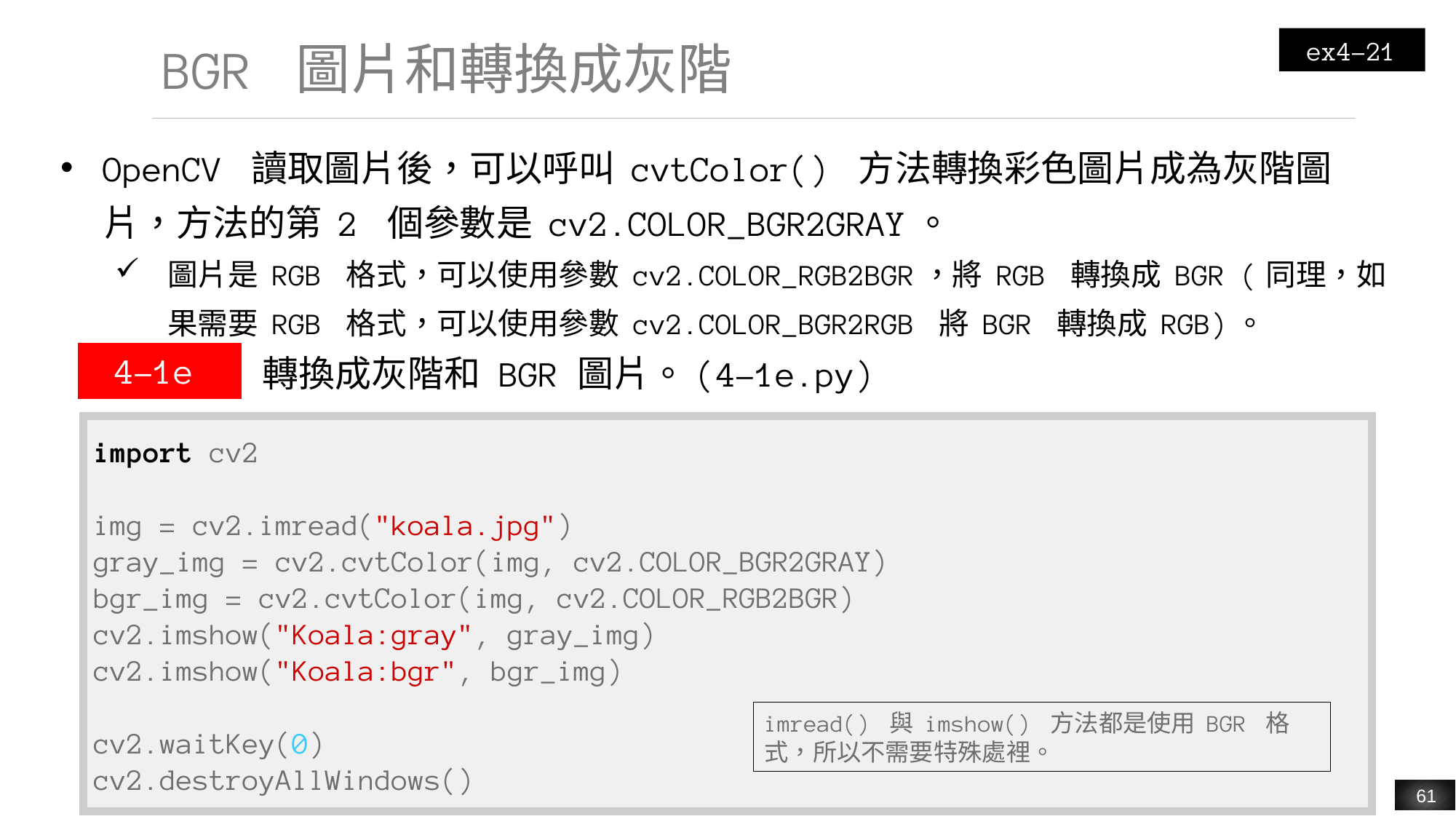

ex4-21
# BGR 圖片和轉換成灰階
OpenCV 讀取圖片後，可以呼叫 cvtColor() 方法轉換彩色圖片成為灰階圖片，方法的第 2 個參數是 cv2.COLOR_BGR2GRAY。
圖片是 RGB 格式，可以使用參數 cv2.COLOR_RGB2BGR，將 RGB 轉換成 BGR (同理，如果需要 RGB 格式，可以使用參數 cv2.COLOR_BGR2RGB 將 BGR 轉換成 RGB)。
| 4-1e | 轉換成灰階和 BGR 圖片。(4-1e.py) |
| --- | --- |
| import cv2 img = cv2.imread("koala.jpg") gray\_img = cv2.cvtColor(img, cv2.COLOR\_BGR2GRAY) bgr\_img = cv2.cvtColor(img, cv2.COLOR\_RGB2BGR) cv2.imshow("Koala:gray", gray\_img) cv2.imshow("Koala:bgr", bgr\_img) cv2.waitKey(0) cv2.destroyAllWindows() |
| --- |
imread() 與 imshow() 方法都是使用 BGR 格式，所以不需要特殊處裡。